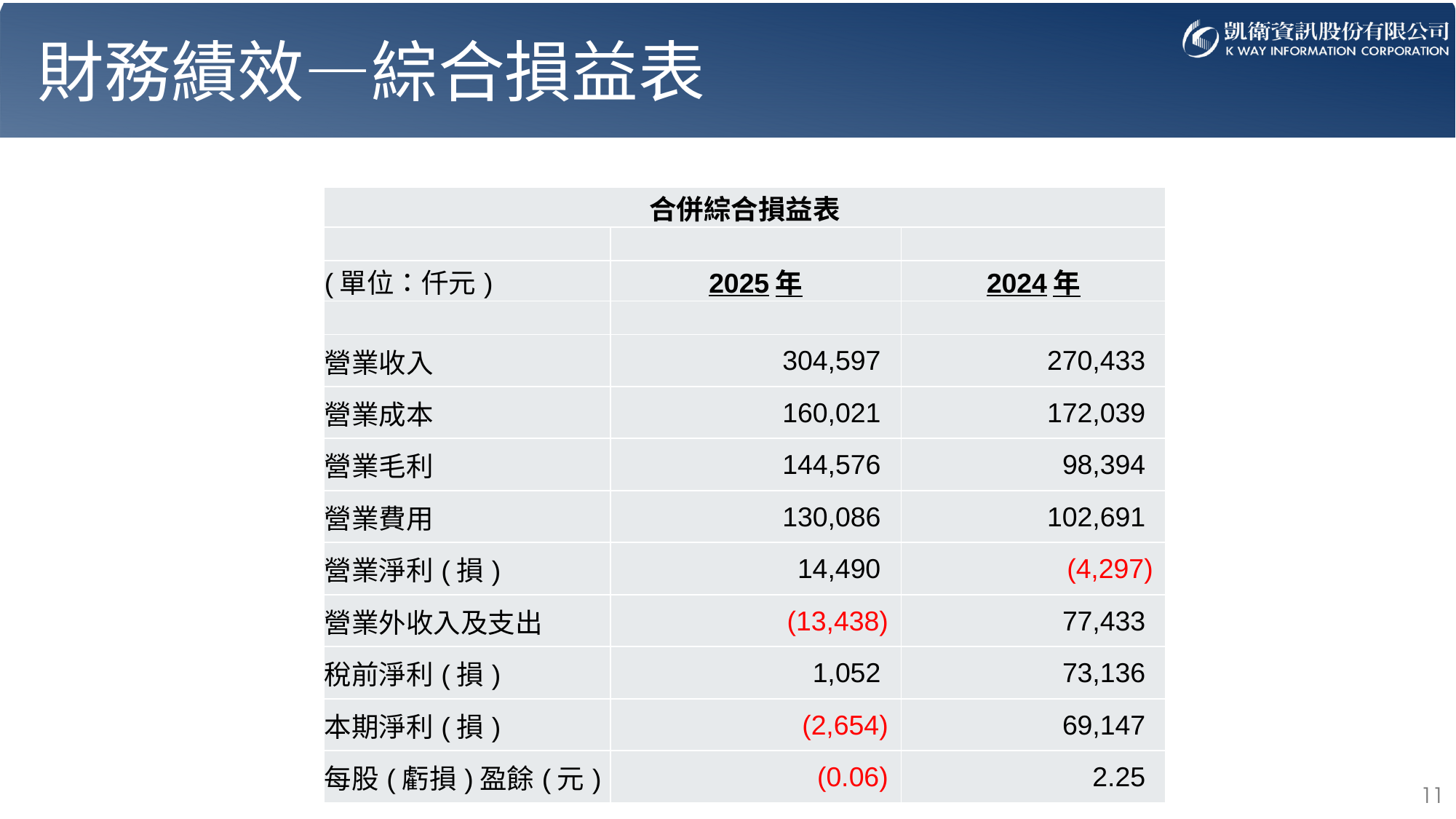

# 財務績效—綜合損益表
| 合併綜合損益表 |  |  |
| --- | --- | --- |
|  |  |  |
| (單位：仟元) | 2025年 | 2024年 |
|  |  |  |
| 營業收入 | 304,597 | 270,433 |
| 營業成本 | 160,021 | 172,039 |
| 營業毛利 | 144,576 | 98,394 |
| 營業費用 | 130,086 | 102,691 |
| 營業淨利(損) | 14,490 | (4,297) |
| 營業外收入及支出 | (13,438) | 77,433 |
| 稅前淨利(損) | 1,052 | 73,136 |
| 本期淨利(損) | (2,654) | 69,147 |
| 每股(虧損)盈餘(元) | (0.06) | 2.25 |
11